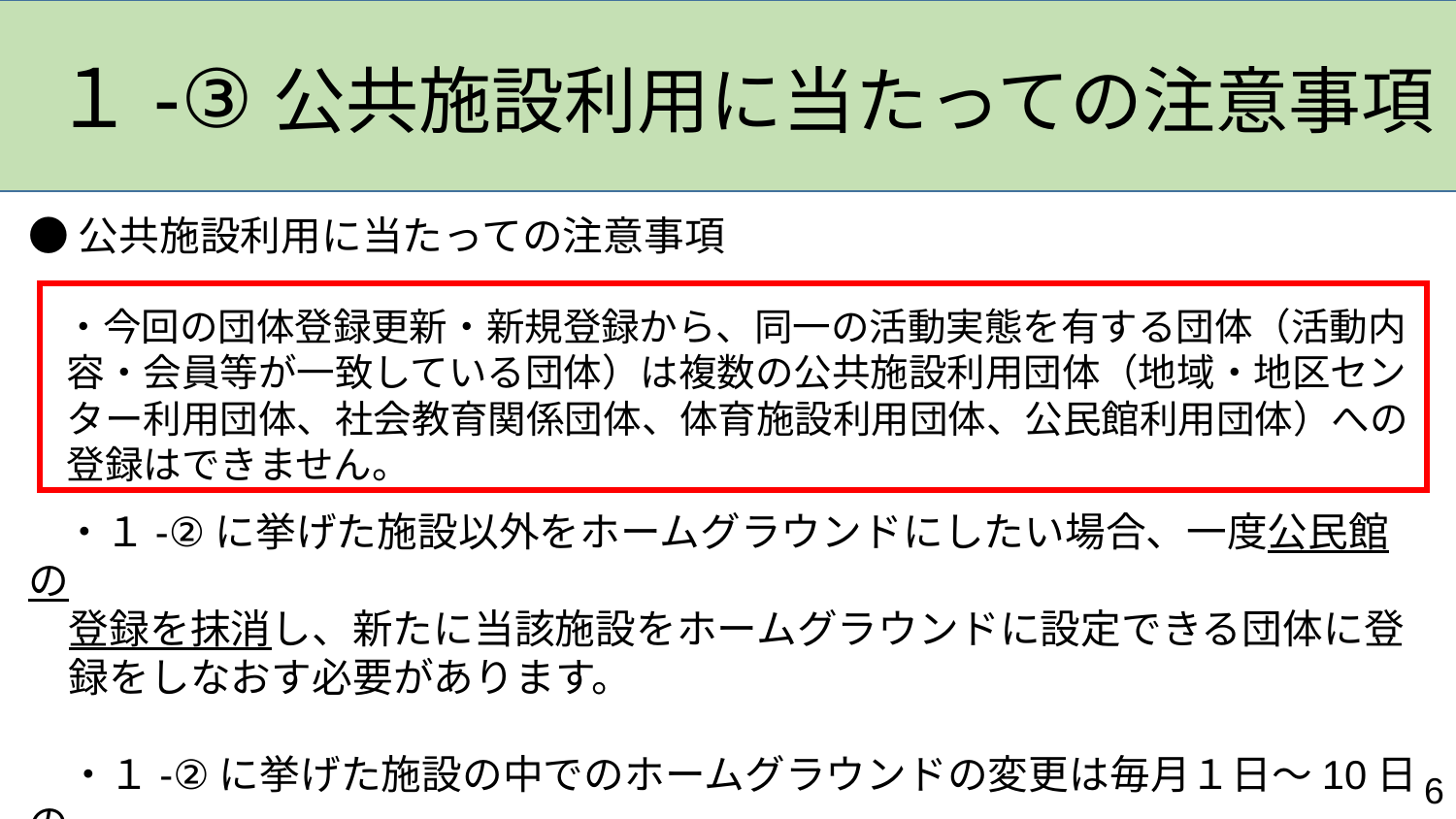

１-③公共施設利用に当たっての注意事項
●公共施設利用に当たっての注意事項

　・今回の団体登録更新・新規登録から、同一の活動実態を有する団体（活動内
　容・会員等が一致している団体）は複数の公共施設利用団体（地域・地区セン
　ター利用団体、社会教育関係団体、体育施設利用団体、公民館利用団体）への
　登録はできません。

　・１-②に挙げた施設以外をホームグラウンドにしたい場合、一度公民館の
　登録を抹消し、新たに当該施設をホームグラウンドに設定できる団体に登
　録をしなおす必要があります。

　・１-②に挙げた施設の中でのホームグラウンドの変更は毎月１日～10日の
　抽選期間を除く期間に１か月に１変更することができます。

6